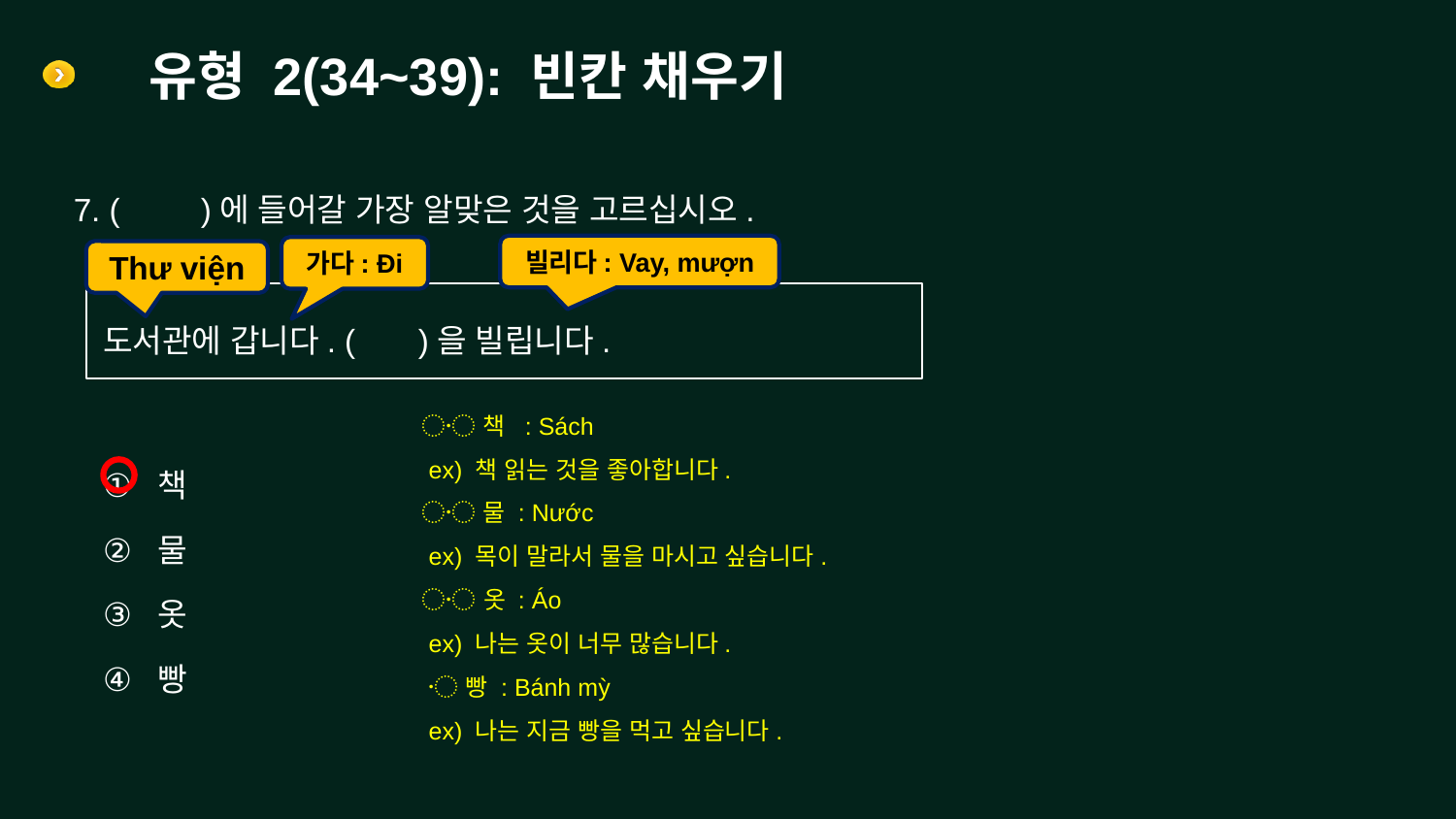

# 유형 2(34~39): 빈칸 채우기
7. (         )에 들어갈 가장 알맞은 것을 고르십시오.
빌리다: Vay, mượn
가다: Đi
Thư viện
도서관에 갑니다. (       )을 빌립니다.
〮 책  : Sách
 ex) 책 읽는 것을 좋아합니다.
〮 물 : Nước
 ex) 목이 말라서 물을 마시고 싶습니다.
〮 옷 : Áo
 ex) 나는 옷이 너무 많습니다.
 〮 빵 : Bánh mỳ
 ex) 나는 지금 빵을 먹고 싶습니다.
책
물
옷
빵